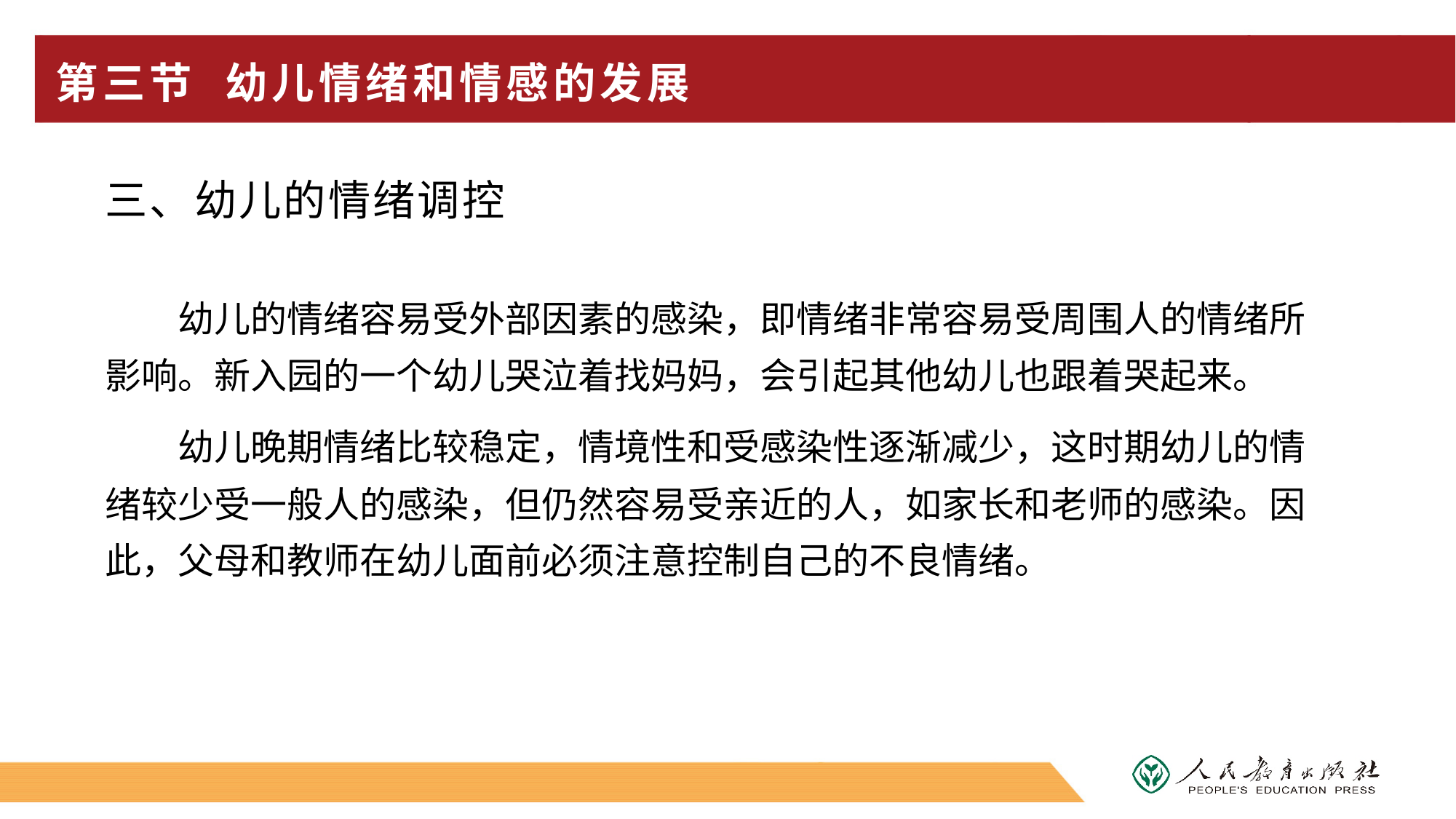

# 第三节  幼儿情绪和情感的发展
三、幼儿的情绪调控
幼儿的情绪容易受外部因素的感染，即情绪非常容易受周围人的情绪所影响。新入园的一个幼儿哭泣着找妈妈，会引起其他幼儿也跟着哭起来。
幼儿晚期情绪比较稳定，情境性和受感染性逐渐减少，这时期幼儿的情绪较少受一般人的感染，但仍然容易受亲近的人，如家长和老师的感染。因此，父母和教师在幼儿面前必须注意控制自己的不良情绪。